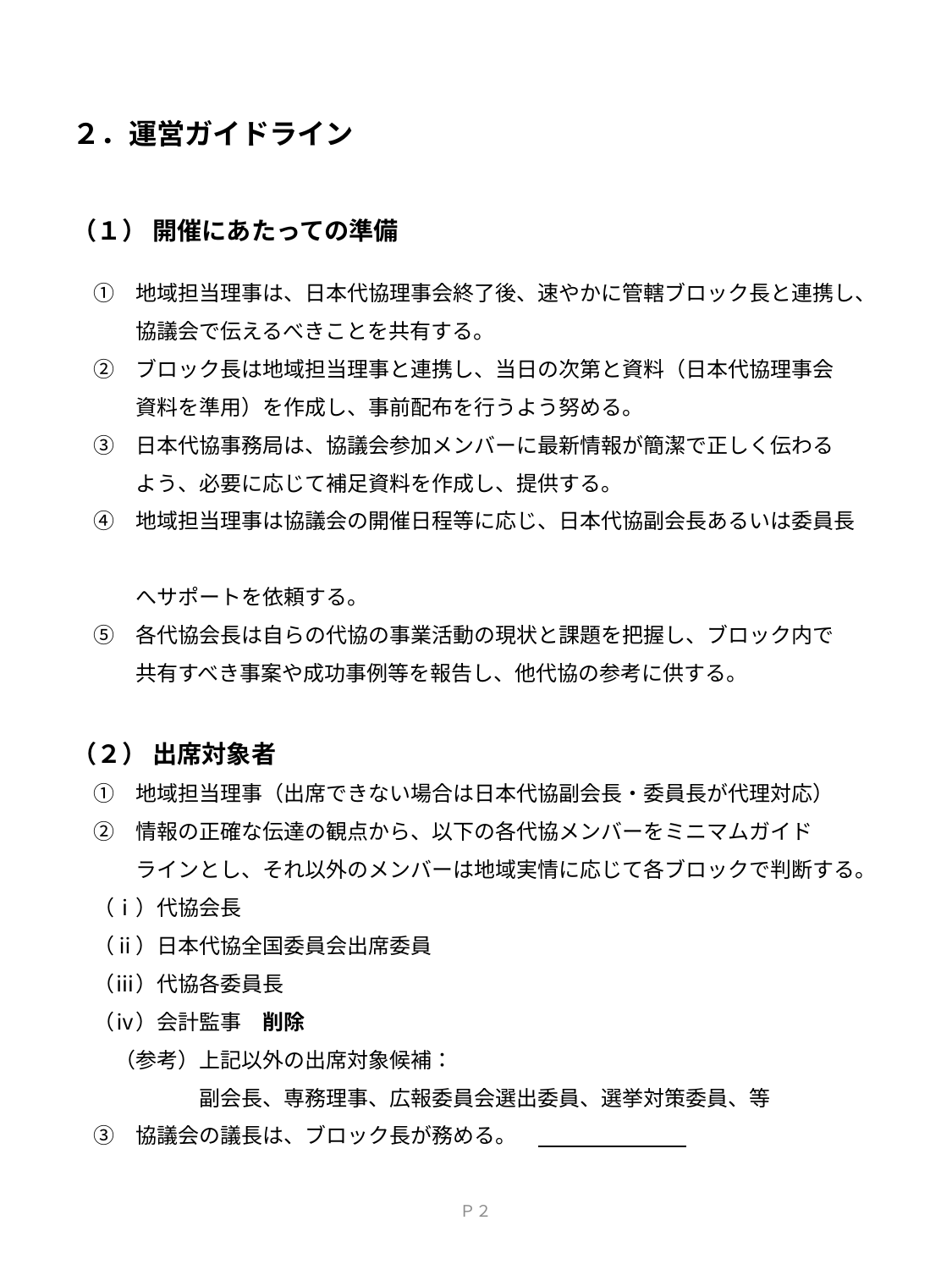

２．運営ガイドライン

（１） 開催にあたっての準備

　①　地域担当理事は、日本代協理事会終了後、速やかに管轄ブロック長と連携し、
　　　協議会で伝えるべきことを共有する。
　②　ブロック長は地域担当理事と連携し、当日の次第と資料（日本代協理事会
　　　資料を準用）を作成し、事前配布を行うよう努める。
　③　日本代協事務局は、協議会参加メンバーに最新情報が簡潔で正しく伝わる
　　　よう、必要に応じて補足資料を作成し、提供する。
　④　地域担当理事は協議会の開催日程等に応じ、日本代協副会長あるいは委員長
　　　へサポートを依頼する。
　⑤　各代協会長は自らの代協の事業活動の現状と課題を把握し、ブロック内で
　　　共有すべき事案や成功事例等を報告し、他代協の参考に供する。

（２） 出席対象者
　①　地域担当理事（出席できない場合は日本代協副会長・委員長が代理対応）
　②　情報の正確な伝達の観点から、以下の各代協メンバーをミニマムガイド
　　　ラインとし、それ以外のメンバーは地域実情に応じて各ブロックで判断する。
　（ⅰ）代協会長
　（ⅱ）日本代協全国委員会出席委員
　（ⅲ）代協各委員長
　（ⅳ）会計監事　削除
　　（参考）上記以外の出席対象候補：
　　　　　　副会長、専務理事、広報委員会選出委員、選挙対策委員、等
　③　協議会の議長は、ブロック長が務める。
Ｐ２